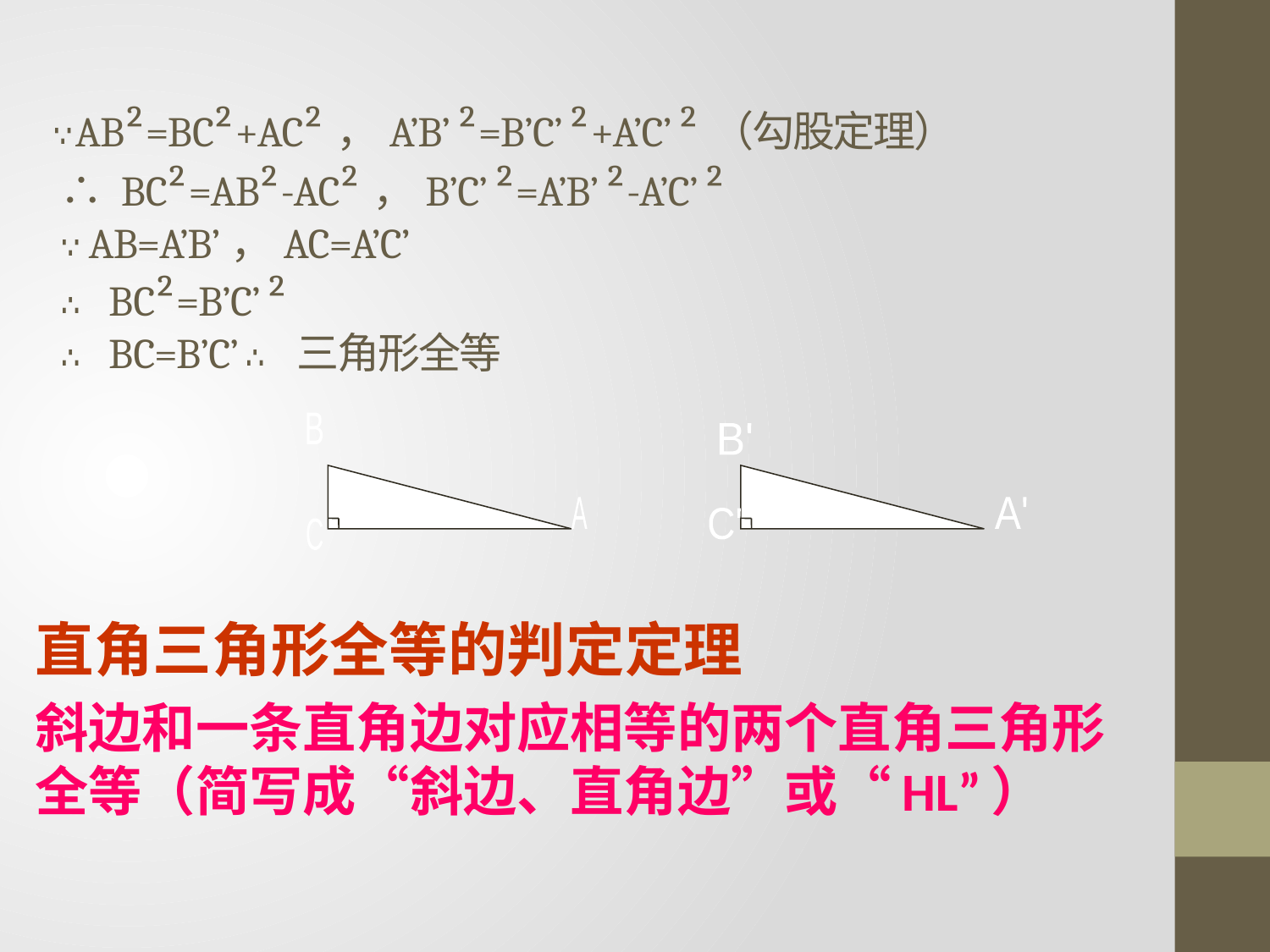

# ∵AB²=BC²+AC²，A’B’ ²=B’C’ ²+A’C’ ²（勾股定理） ∴ BC²=AB²-AC²，B’C’ ²=A’B’ ²-A’C’ ² ∵ AB=A’B’，AC=A’C’ ∴ BC²=B’C’ ² ∴ BC=B’C’ ∴三角形全等
B
B'

A
A'
C'
C

直角三角形全等的判定定理
斜边和一条直角边对应相等的两个直角三角形全等（简写成“斜边、直角边”或“HL”）